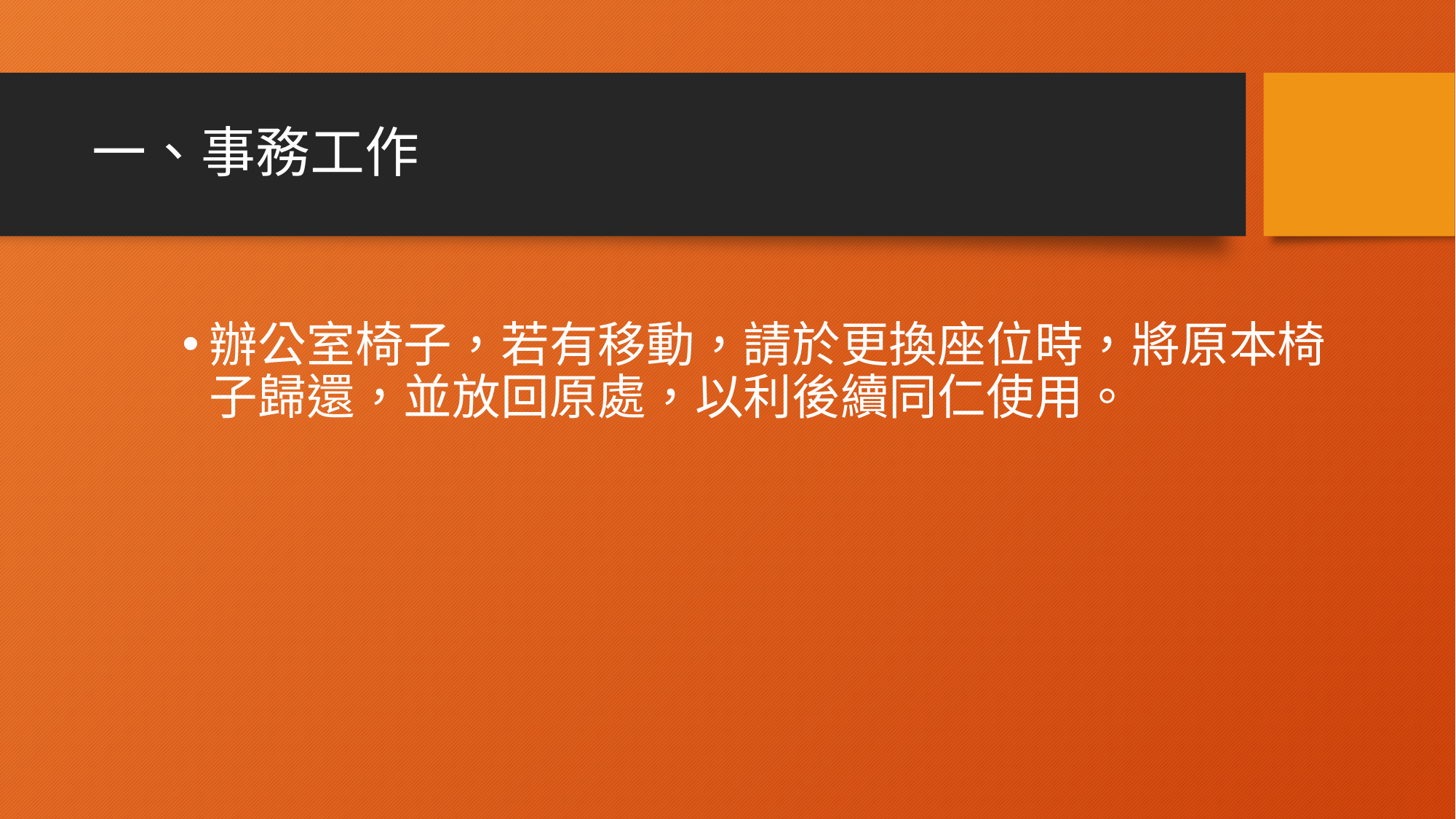

# 一、事務工作
辦公室椅子，若有移動，請於更換座位時，將原本椅子歸還，並放回原處，以利後續同仁使用。